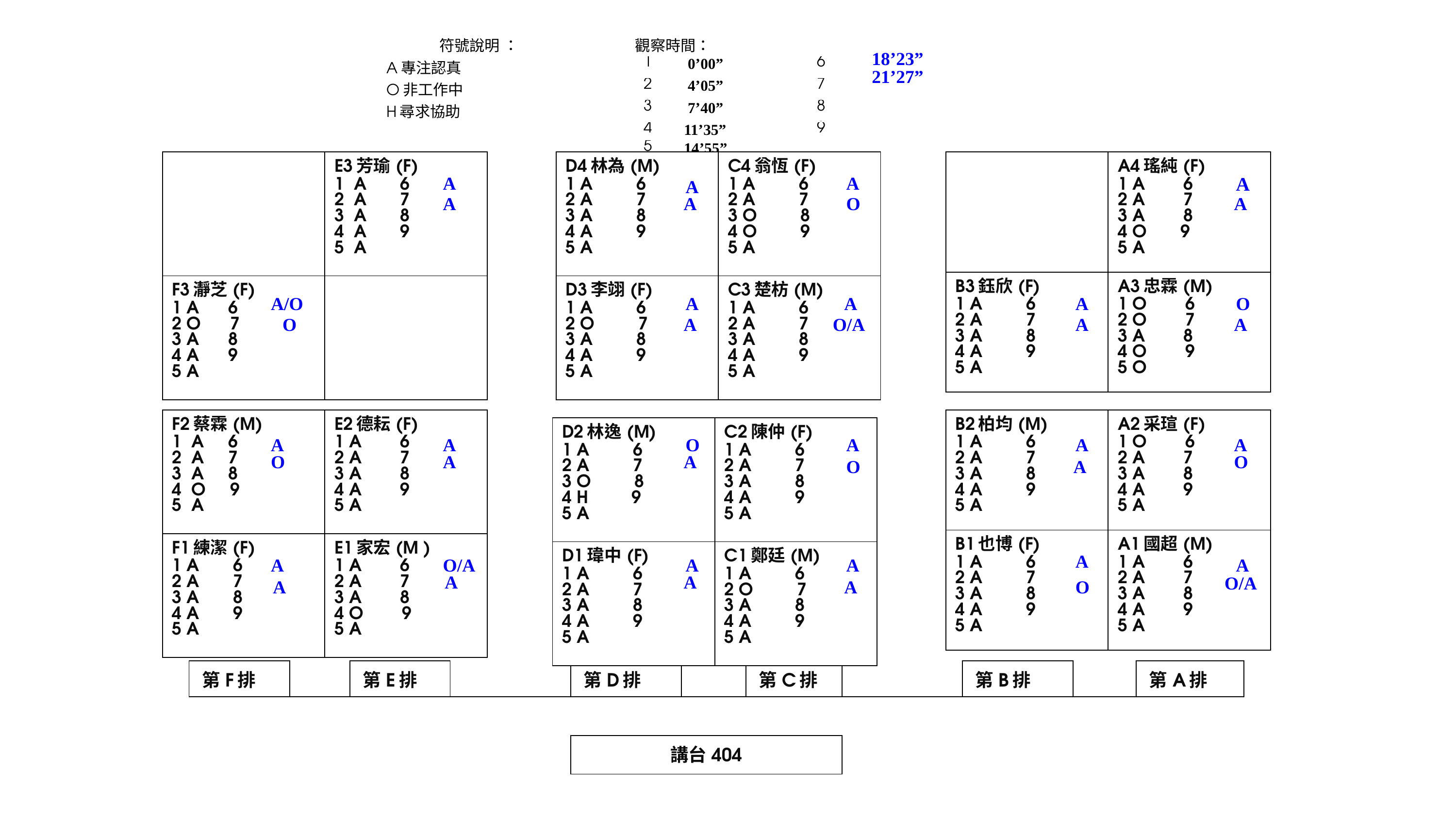

| 符號說明 ： |  | 觀察時間： |  |  |  |
| --- | --- | --- | --- | --- | --- |
| A專注認真 |  | 1 | 0’00” | 6 |  |
| O非工作中 |  | 2 | 4’05” | 7 |  |
| H尋求協助 |  | 3 | 7’40” | 8 |  |
|  |  | 4 | 11’35” | 9 |  |
|  |  | 5 | 14’55” |  |  |
18’23”
21’27”
|  | E3芳瑜(F) 1 A 6 2 A 7 3 A 8 4 A 9 5 A |
| --- | --- |
| F3瀞芝(F) 1 A 6 2 O 7 3 A 8 4 A 9 5 A |  |
| D4林為(M) 1 A 6 2 A 7 3 A 8 4 A 9 5 A | C4翁恆(F) 1 A 6 2 A 7 3 O 8 4 O 9 5 A |
| --- | --- |
| D3李翊(F) 1 A 6 2 O 7 3 A 8 4 A 9 5 A | C3楚枋(M) 1 A 6 2 A 7 3 A 8 4 A 9 5 A |
|  | A4瑤純(F) 1 A 6 2 A 7 3 A 8 4 O 9 5 A |
| --- | --- |
| B3鈺欣(F) 1 A 6 2 A 7 3 A 8 4 A 9 5 A | A3忠霖(M) 1 O 6 2 O 7 3 A 8 4 O 9 5 O |
A
A
A
A
A
A
O
A
A/O
A
A
A
O
O
A
O/A
A
A
| F2蔡霖(M) 1 A 6 2 A 7 3 A 8 4 O 9 5 A | E2德耘(F) 1 A 6 2 A 7 3 A 8 4 A 9 5 A |
| --- | --- |
| F1練潔(F) 1 A 6 2 A 7 3 A 8 4 A 9 5 A | E1家宏(M ) 1 A 6 2 A 7 3 A 8 4 O 9 5 A |
| B2柏均(M) 1 A 6 2 A 7 3 A 8 4 A 9 5 A | A2采瑄(F) 1 O 6 2 A 7 3 A 8 4 A 9 5 A |
| --- | --- |
| B1也博(F) 1 A 6 2 A 7 3 A 8 4 A 9 5 A | A1國超(M) 1 A 6 2 A 7 3 A 8 4 A 9 5 A |
| D2林逸(M) 1 A 6 2 A 7 3 O 8 4 H 9 5 A | C2陳仲(F) 1 A 6 2 A 7 3 A 8 4 A 9 5 A |
| --- | --- |
| D1瑋中(F) 1 A 6 2 A 7 3 A 8 4 A 9 5 A | C1鄭廷(M) 1 A 6 2 O 7 3 A 8 4 A 9 5 A |
A
A
O
A
A
A
O
O
A
A
O
A
A
A
O/A
A
A
A
A
A
O/A
A
A
O
| 第F排 |  | 第E排 |  | 第D排 |  | 第C排 |  | 第B排 |  | 第A排 |
| --- | --- | --- | --- | --- | --- | --- | --- | --- | --- | --- |
|  |  |  |  |  |  |  |  |  |  |  |
|  |  |  |  | 講台404 |  |  |  |  |  |  |